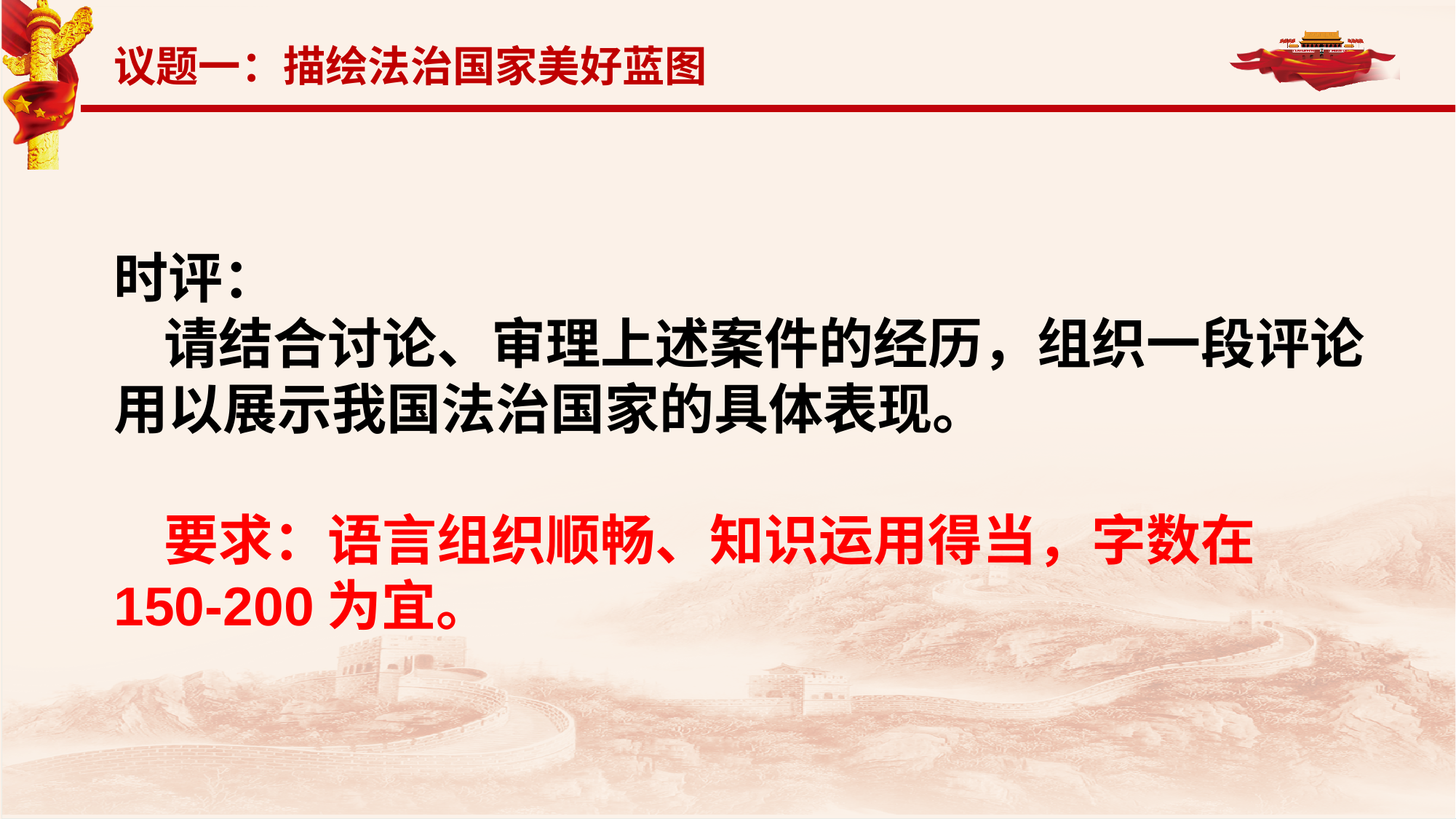

议题一：描绘法治国家美好蓝图
时评：
   请结合讨论、审理上述案件的经历，组织一段评论用以展示我国法治国家的具体表现。

   要求：语言组织顺畅、知识运用得当，字数在150-200为宜。